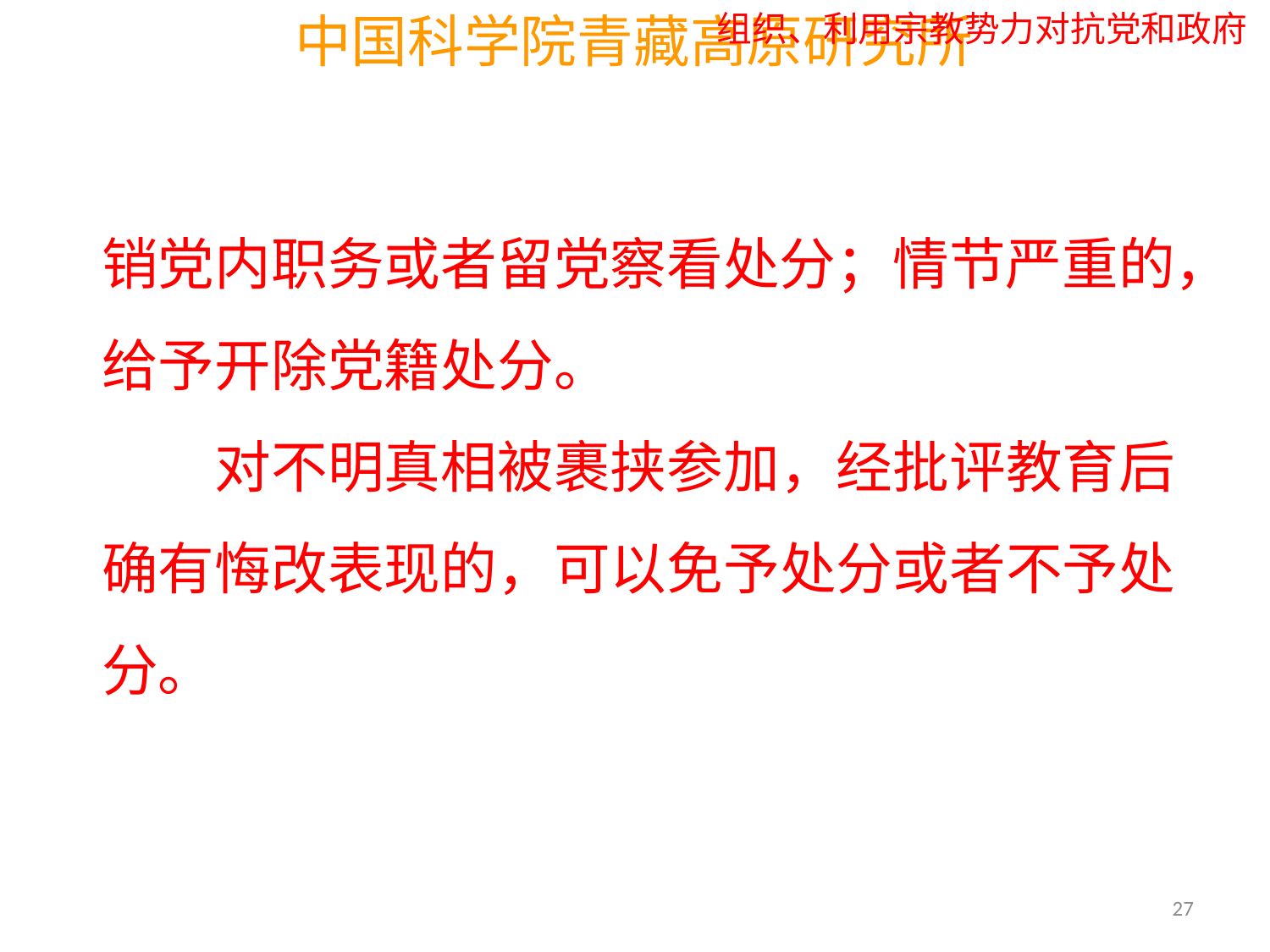

组织、利用宗教势力对抗党和政府
销党内职务或者留党察看处分；情节严重的，给予开除党籍处分。
　　对不明真相被裹挟参加，经批评教育后确有悔改表现的，可以免予处分或者不予处分。
27